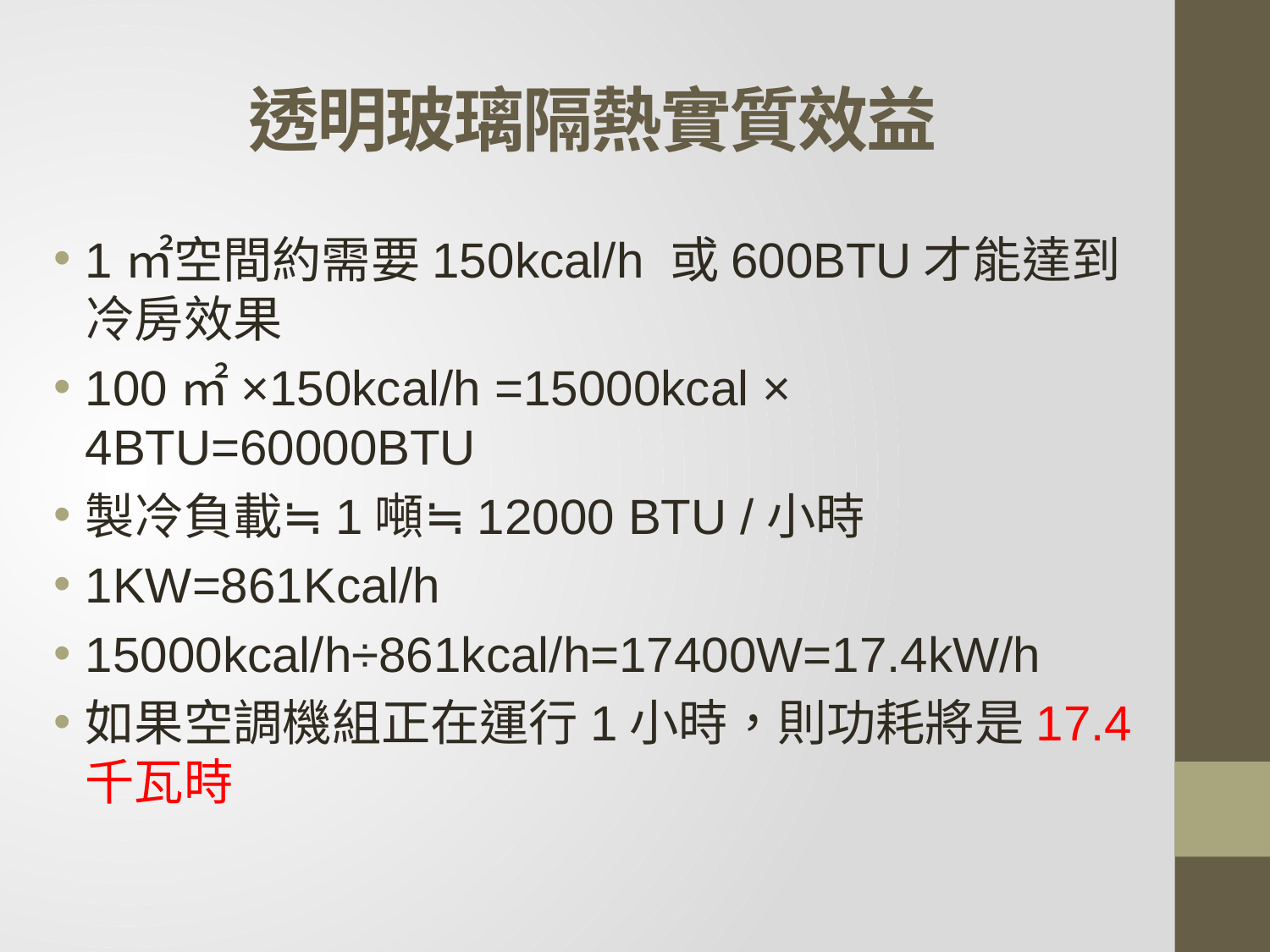

# 透明玻璃隔熱實質效益
1㎡空間約需要150kcal/h 或600BTU才能達到冷房效果
100㎡×150kcal/h =15000kcal × 4BTU=60000BTU
製冷負載≒1噸≒12000 BTU /小時
1KW=861Kcal/h
15000kcal/h÷861kcal/h=17400W=17.4kW/h
如果空調機組正在運行1小時，則功耗將是17.4千瓦時